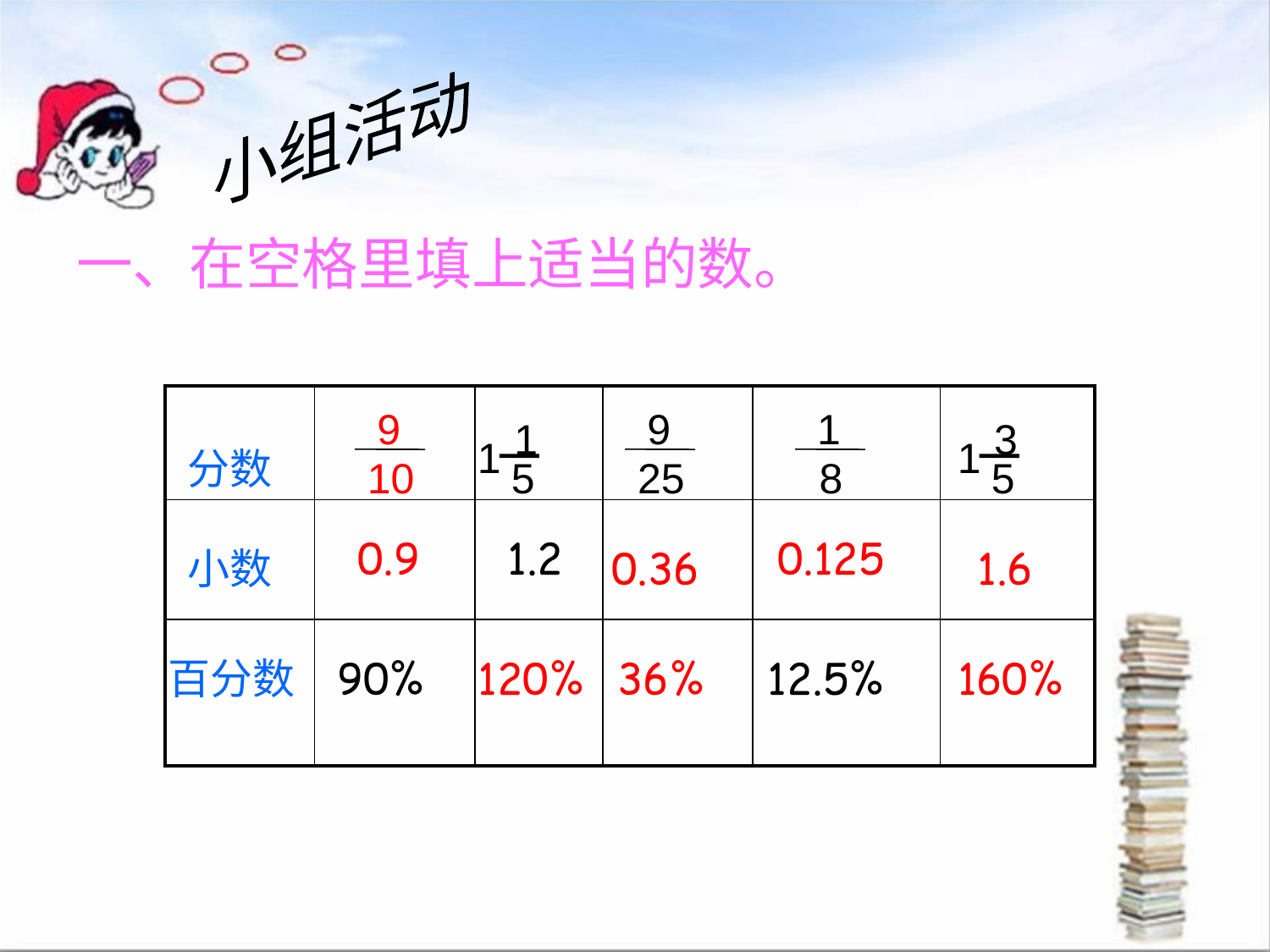

小组活动
一、在空格里填上适当的数。
|  |  |  |  |  |  |
| --- | --- | --- | --- | --- | --- |
|  |  |  |  |  |  |
|  |  |  |  |  |  |
9
10

9
25

1
 8

1
1

 5
3
1

 5
分数
0.9
1.2
0.125
小数
0.36
1.6
百分数
90%
120%
36%
12.5%
160%